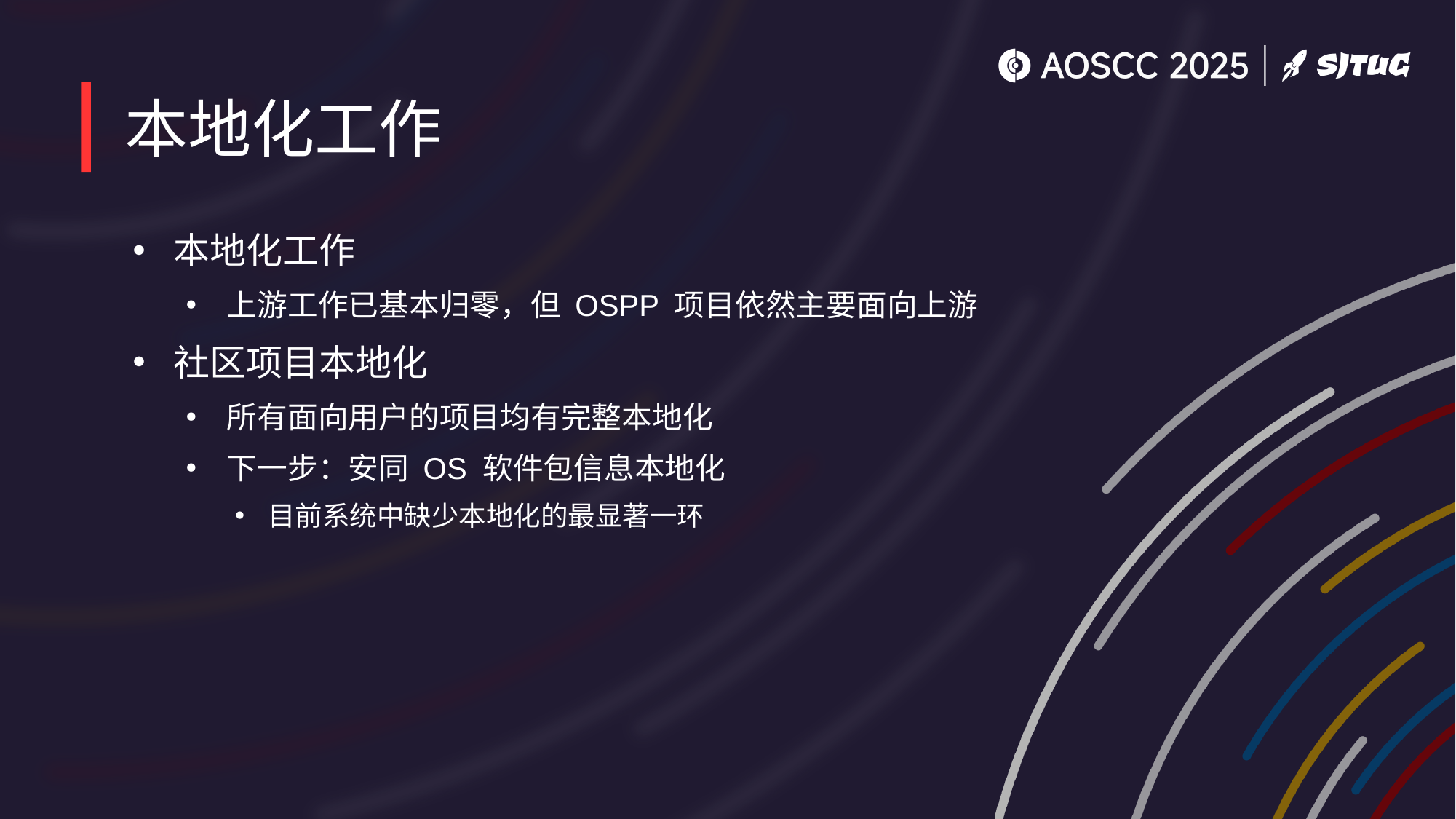

# 本地化工作
本地化工作
上游工作已基本归零，但 OSPP 项目依然主要面向上游
社区项目本地化
所有面向用户的项目均有完整本地化
下一步：安同 OS 软件包信息本地化
目前系统中缺少本地化的最显著一环